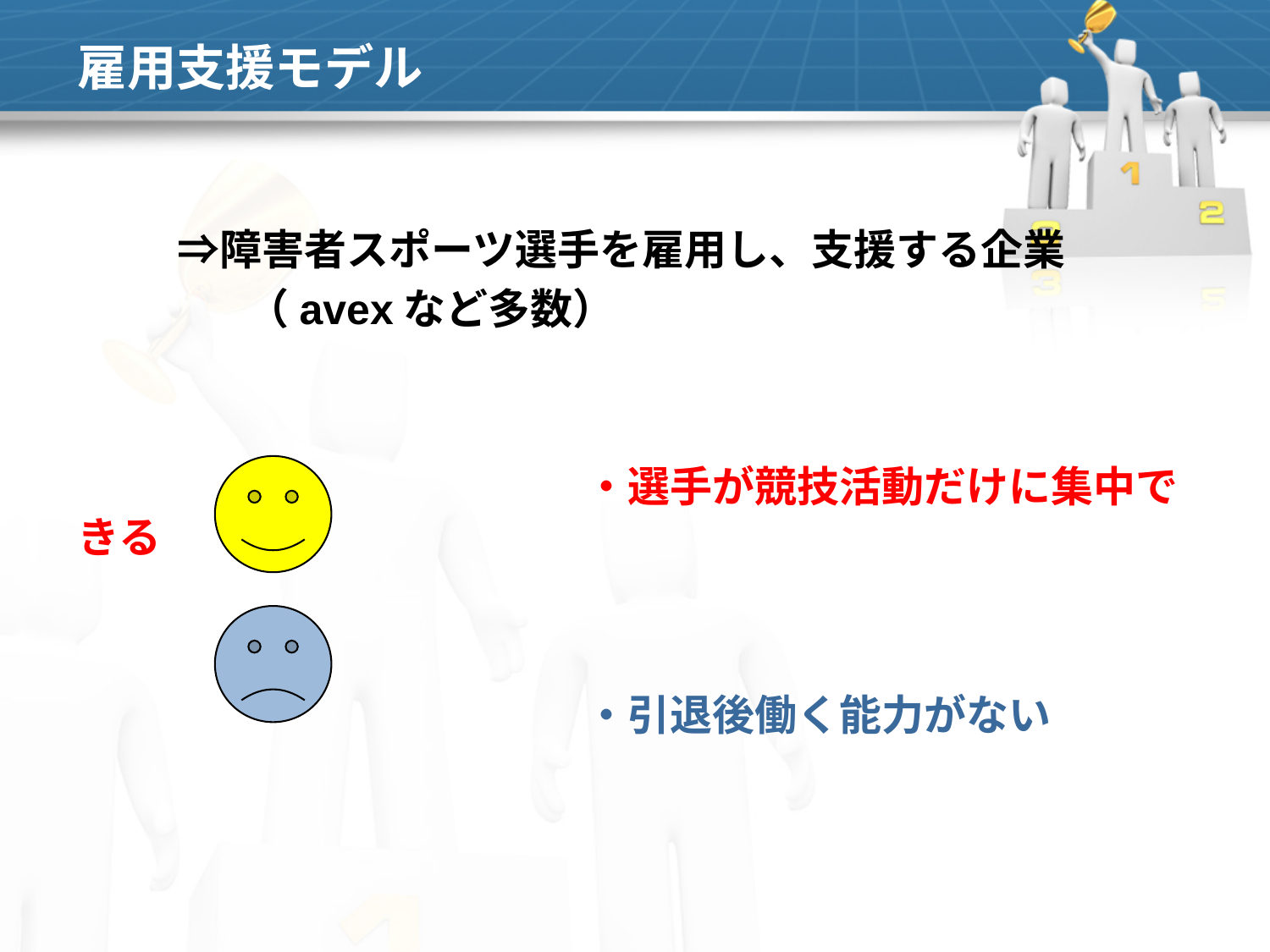

# 雇用支援モデル
　      ⇒障害者スポーツ選手を雇用し、支援する企業
　　　　（avexなど多数）

　　　　　　　　　　　　・選手が競技活動だけに集中できる

　　　　　　　　　　　　・引退後働く能力がない